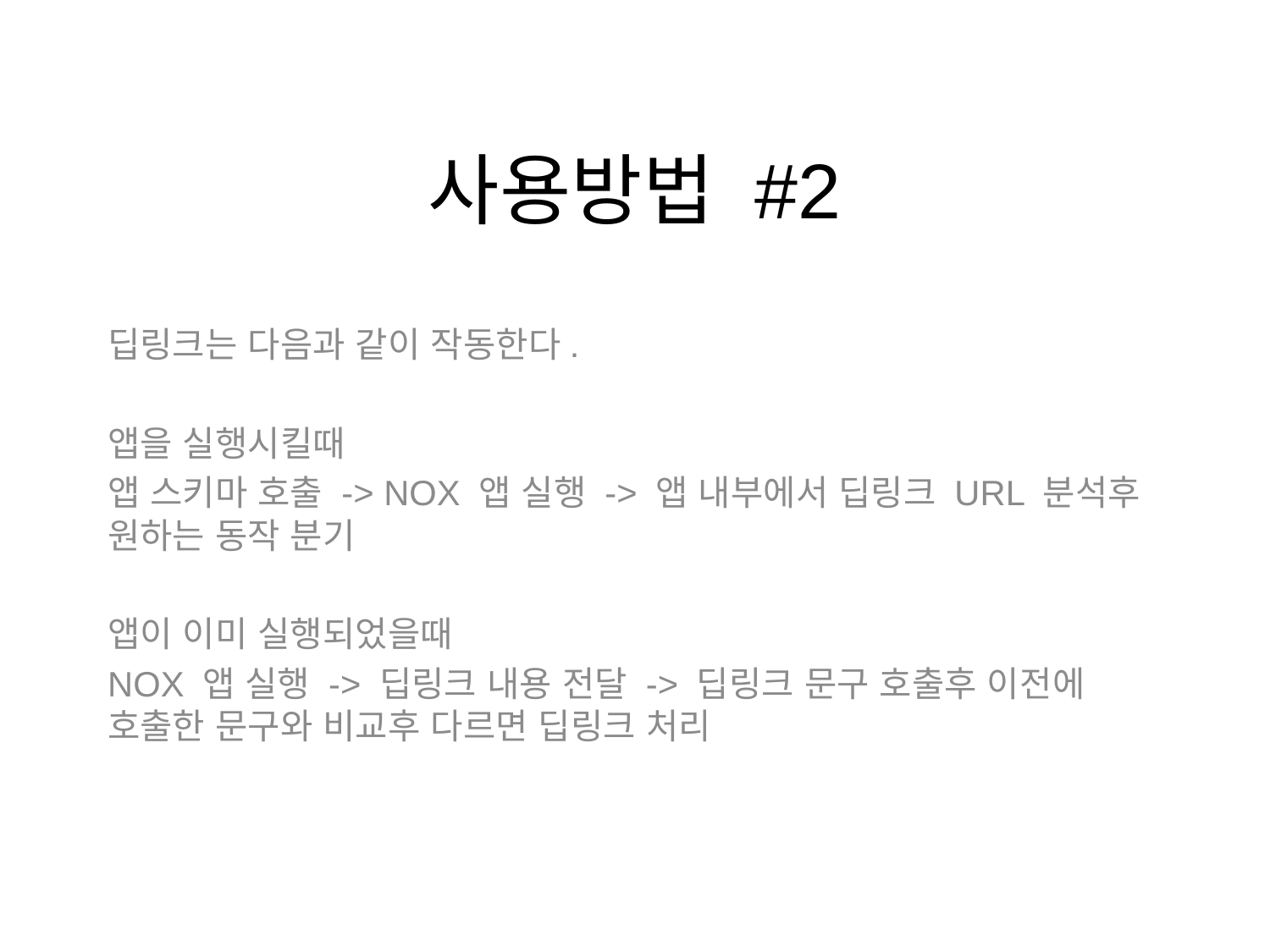

# 사용방법 #2
딥링크는 다음과 같이 작동한다.

앱을 실행시킬때
앱 스키마 호출 -> NOX 앱 실행 -> 앱 내부에서 딥링크 URL 분석후 원하는 동작 분기

앱이 이미 실행되었을때
NOX 앱 실행 -> 딥링크 내용 전달 -> 딥링크 문구 호출후 이전에 호출한 문구와 비교후 다르면 딥링크 처리